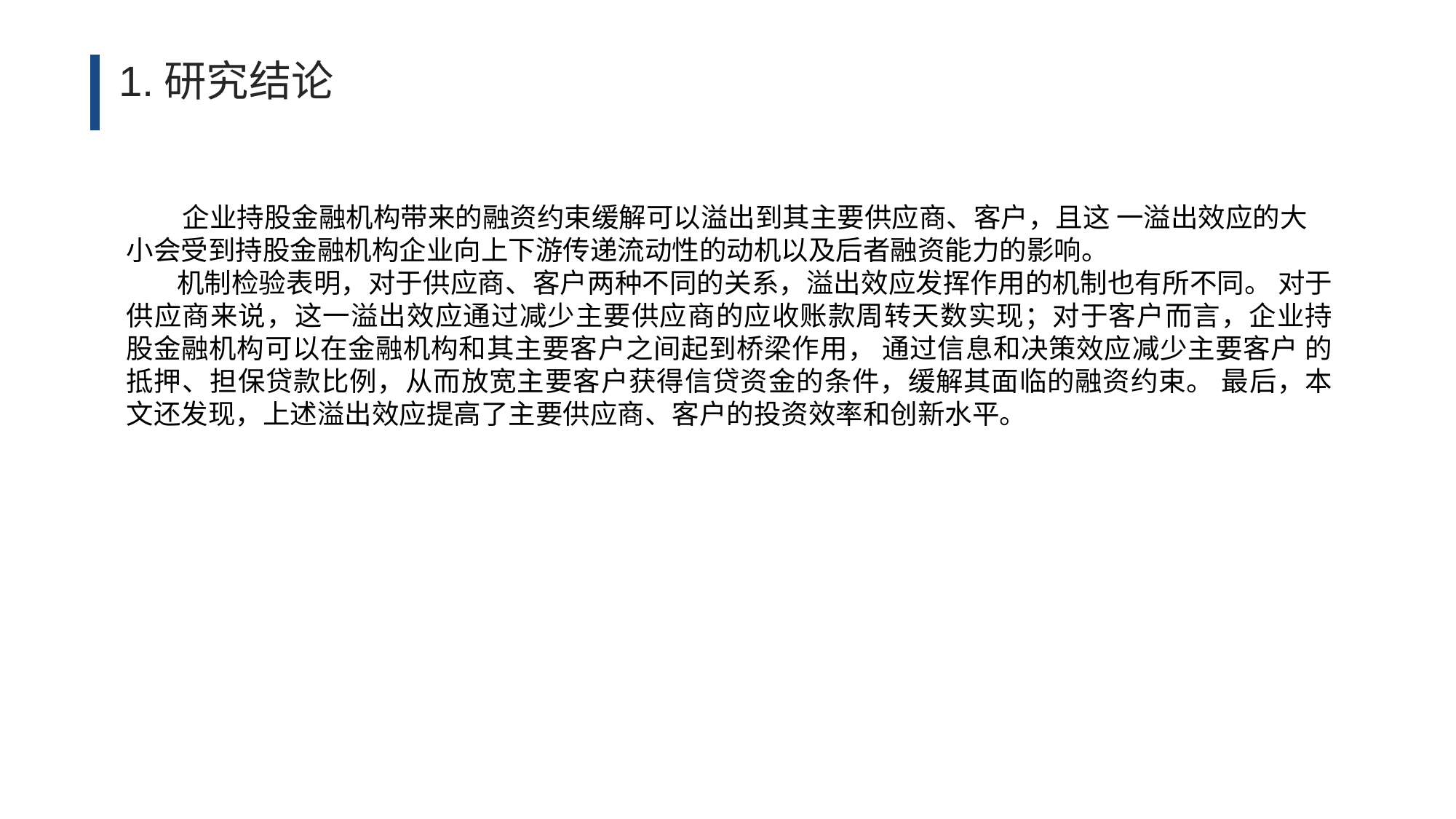

1.研究结论
        企业持股金融机构带来的融资约束缓解可以溢出到其主要供应商、客户，且这 一溢出效应的大小会受到持股金融机构企业向上下游传递流动性的动机以及后者融资能力的影响。
       机制检验表明，对于供应商、客户两种不同的关系，溢出效应发挥作用的机制也有所不同。 对于供应商来说，这一溢出效应通过减少主要供应商的应收账款周转天数实现；对于客户而言，企业持 股金融机构可以在金融机构和其主要客户之间起到桥梁作用， 通过信息和决策效应减少主要客户 的抵押、担保贷款比例，从而放宽主要客户获得信贷资金的条件，缓解其面临的融资约束。 最后，本文还发现，上述溢出效应提高了主要供应商、客户的投资效率和创新水平。